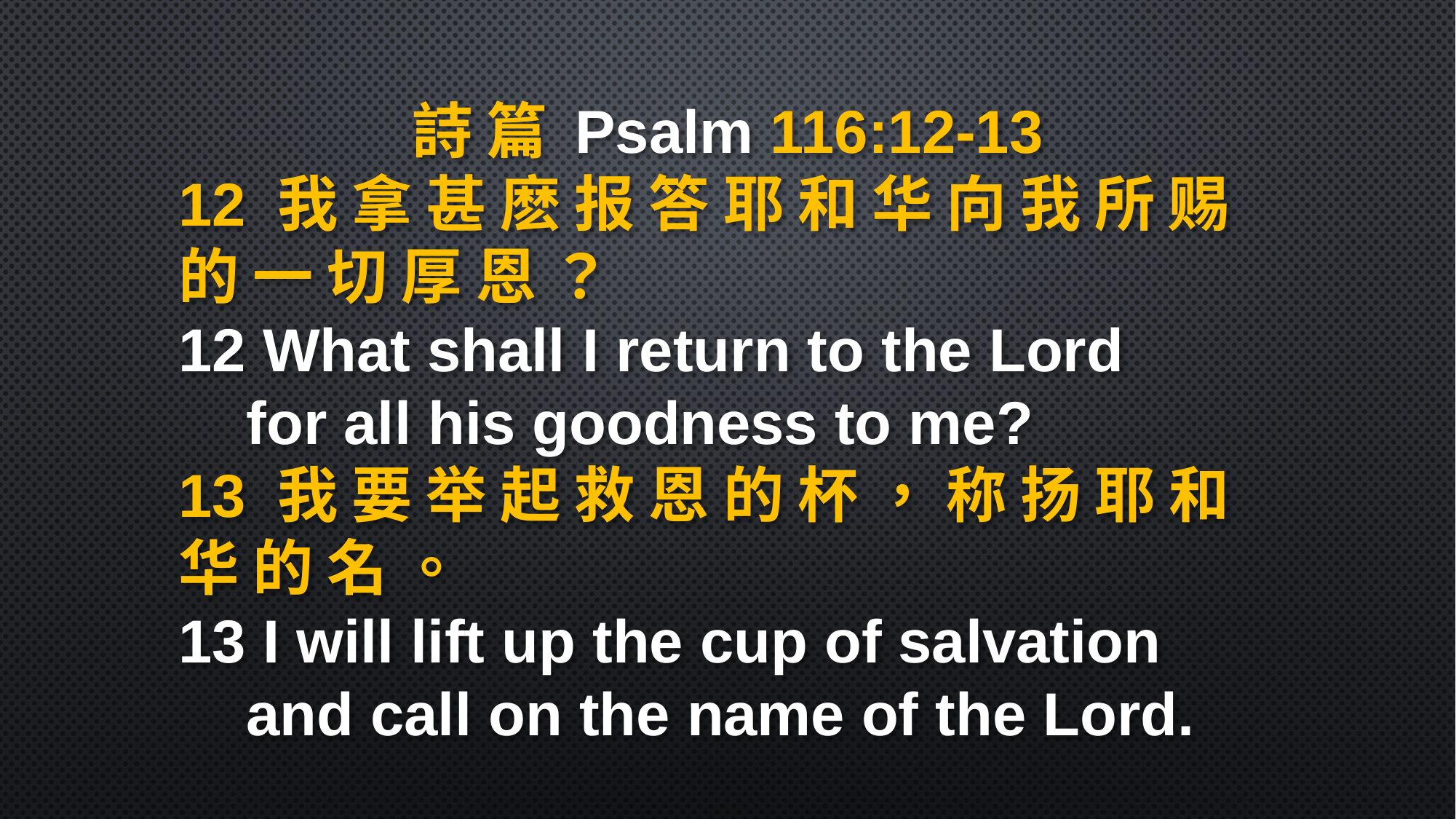

詩 篇 Psalm 116:12-13
12 我 拿 甚 麽 报 答 耶 和 华 向 我 所 赐 的 一 切 厚 恩 ？
12 What shall I return to the Lord
    for all his goodness to me?
13 我 要 举 起 救 恩 的 杯 ， 称 扬 耶 和 华 的 名 。
13 I will lift up the cup of salvation
    and call on the name of the Lord.